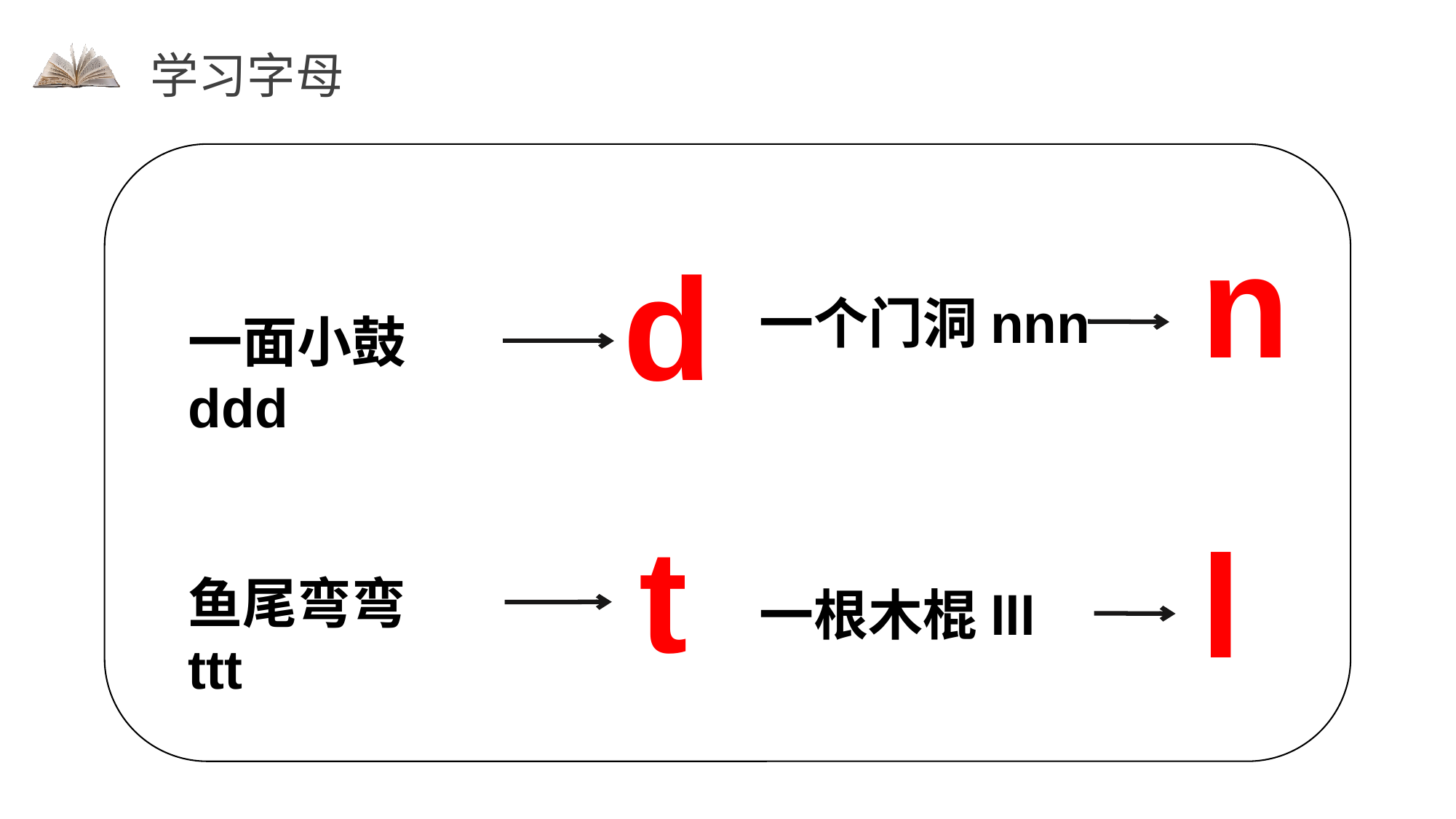

学习字母
n
d
一个门洞nnn
一面小鼓ddd
t
l
鱼尾弯弯ttt
一根木棍lll